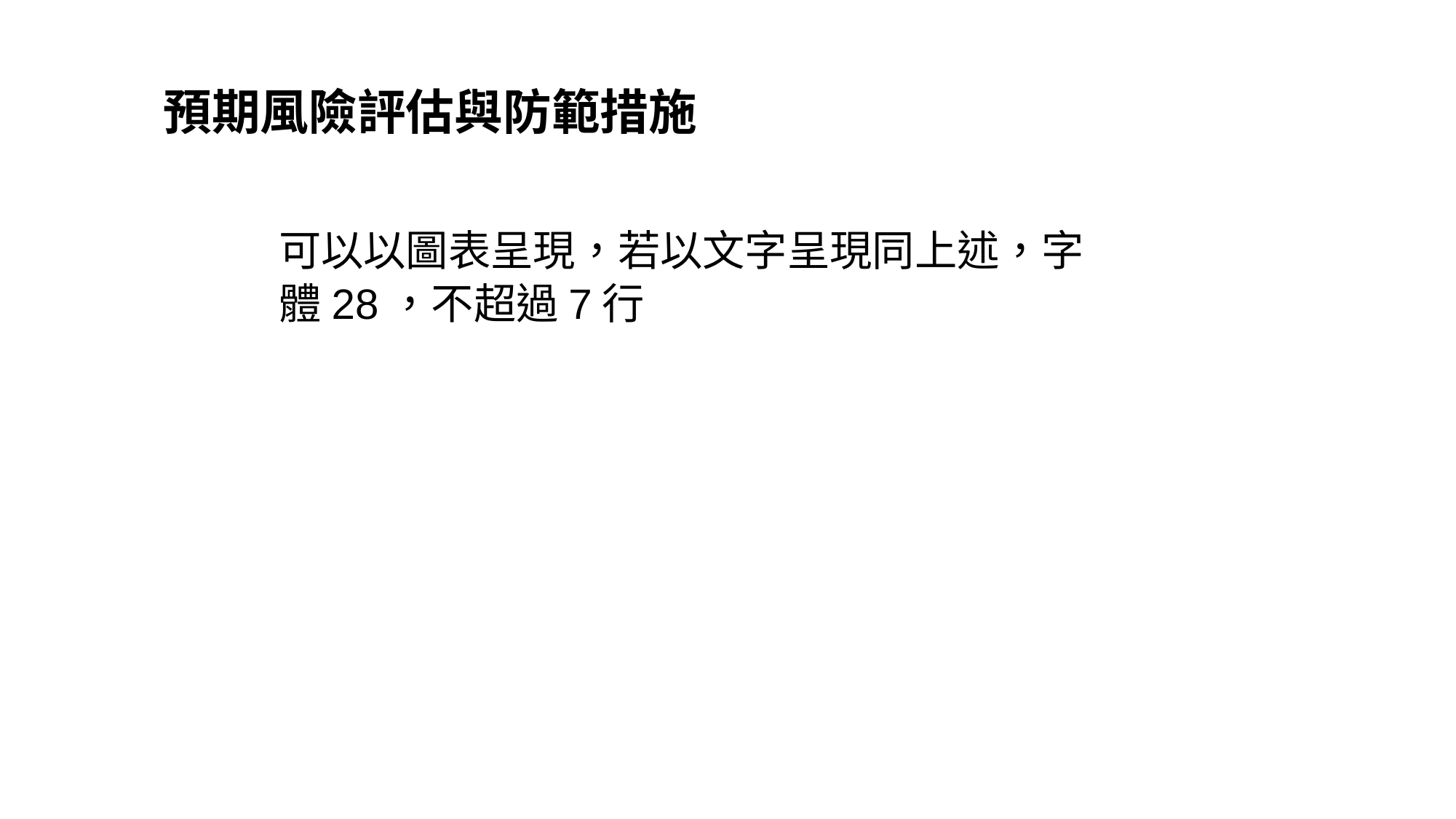

預期風險評估與防範措施

可以以圖表呈現，若以文字呈現同上述，字體28，不超過7行